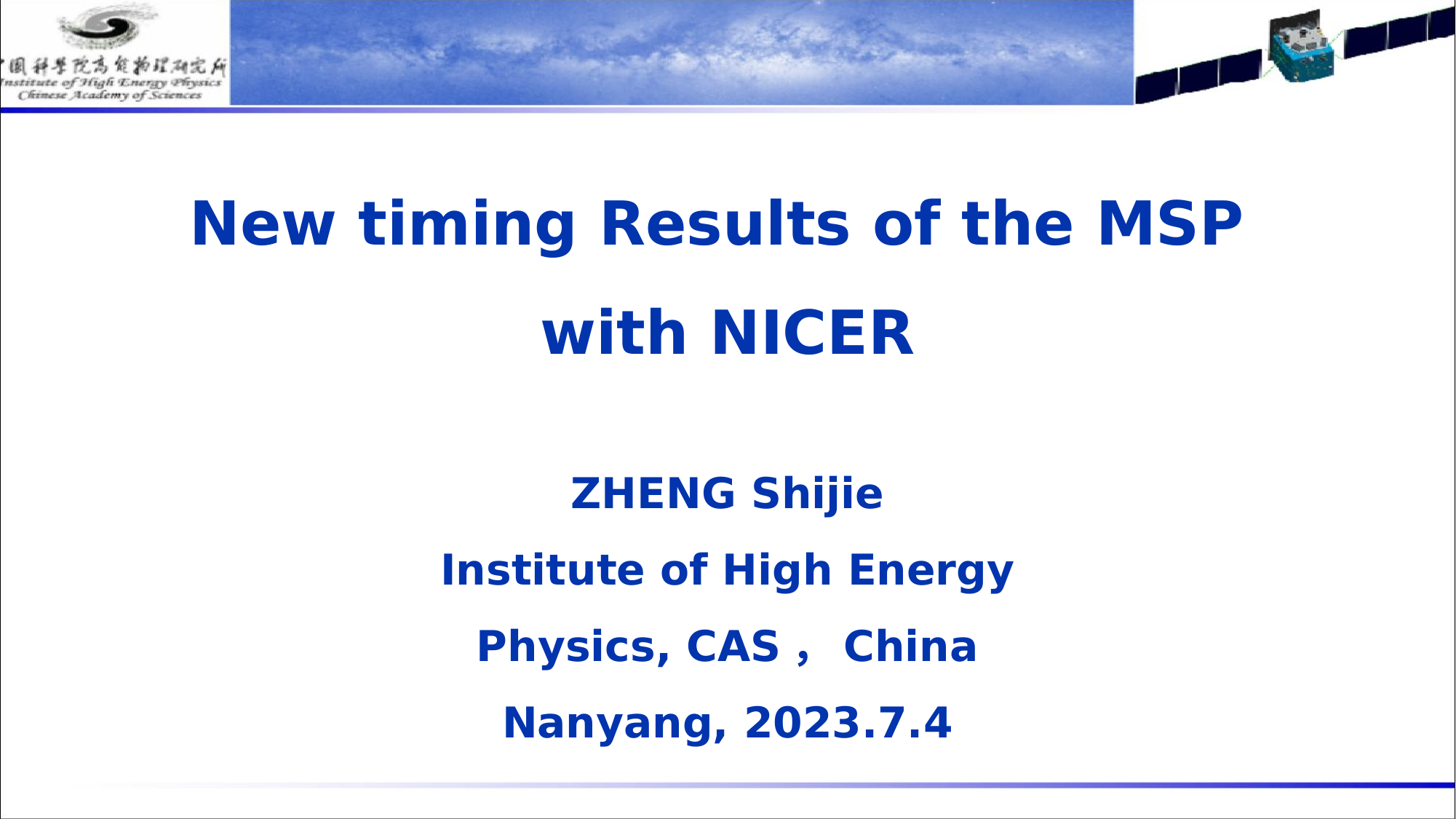

New timing Results of the MSP
with NICER
ZHENG Shijie
Institute of High Energy Physics, CAS，China
Nanyang, 2023.7.4
报告人单位XXXX